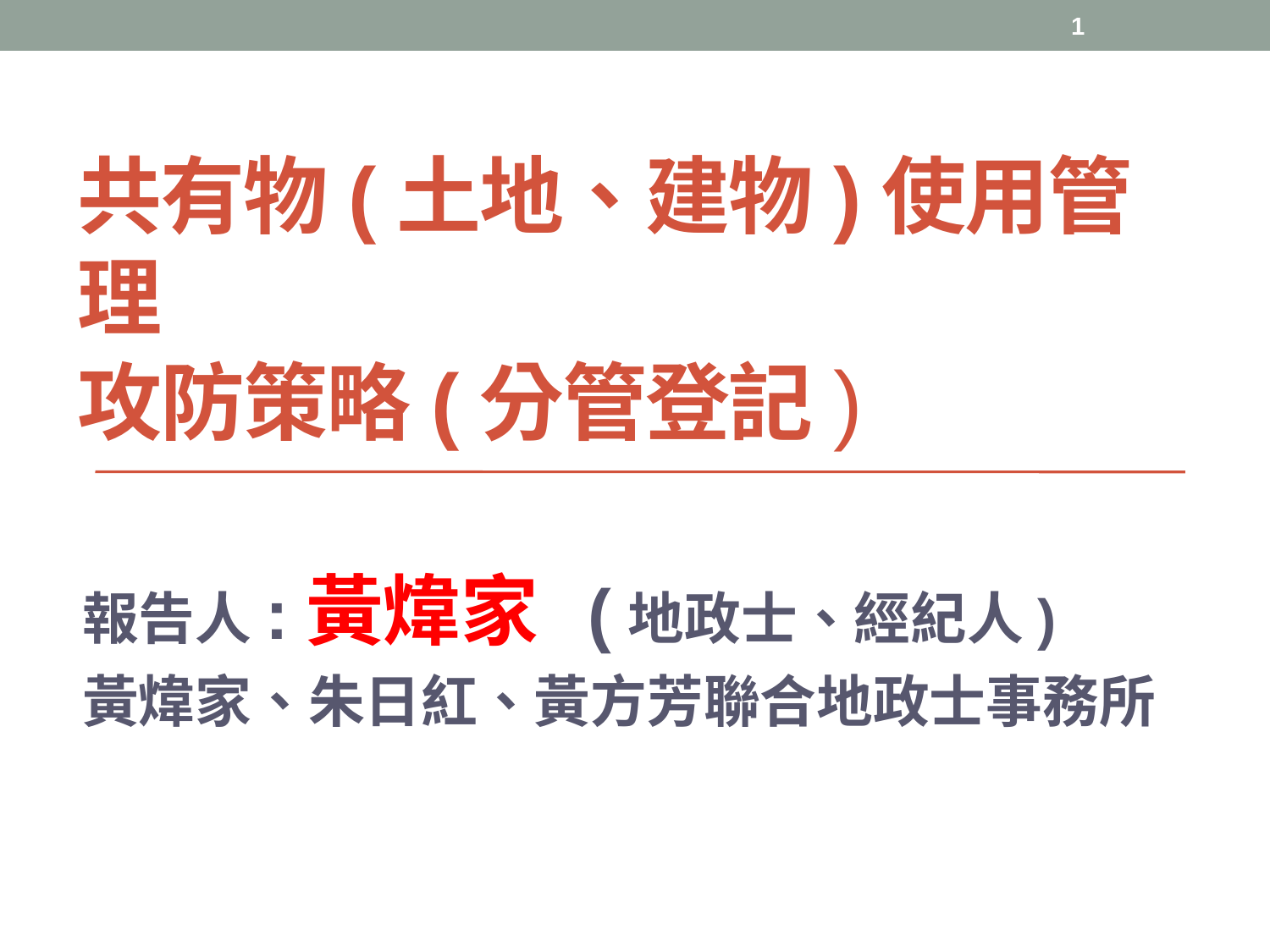

1
# 共有物(土地、建物)使用管理 攻防策略(分管登記)
報告人:黃煒家  (地政士、經紀人)
黃煒家、朱日紅、黃方芳聯合地政士事務所